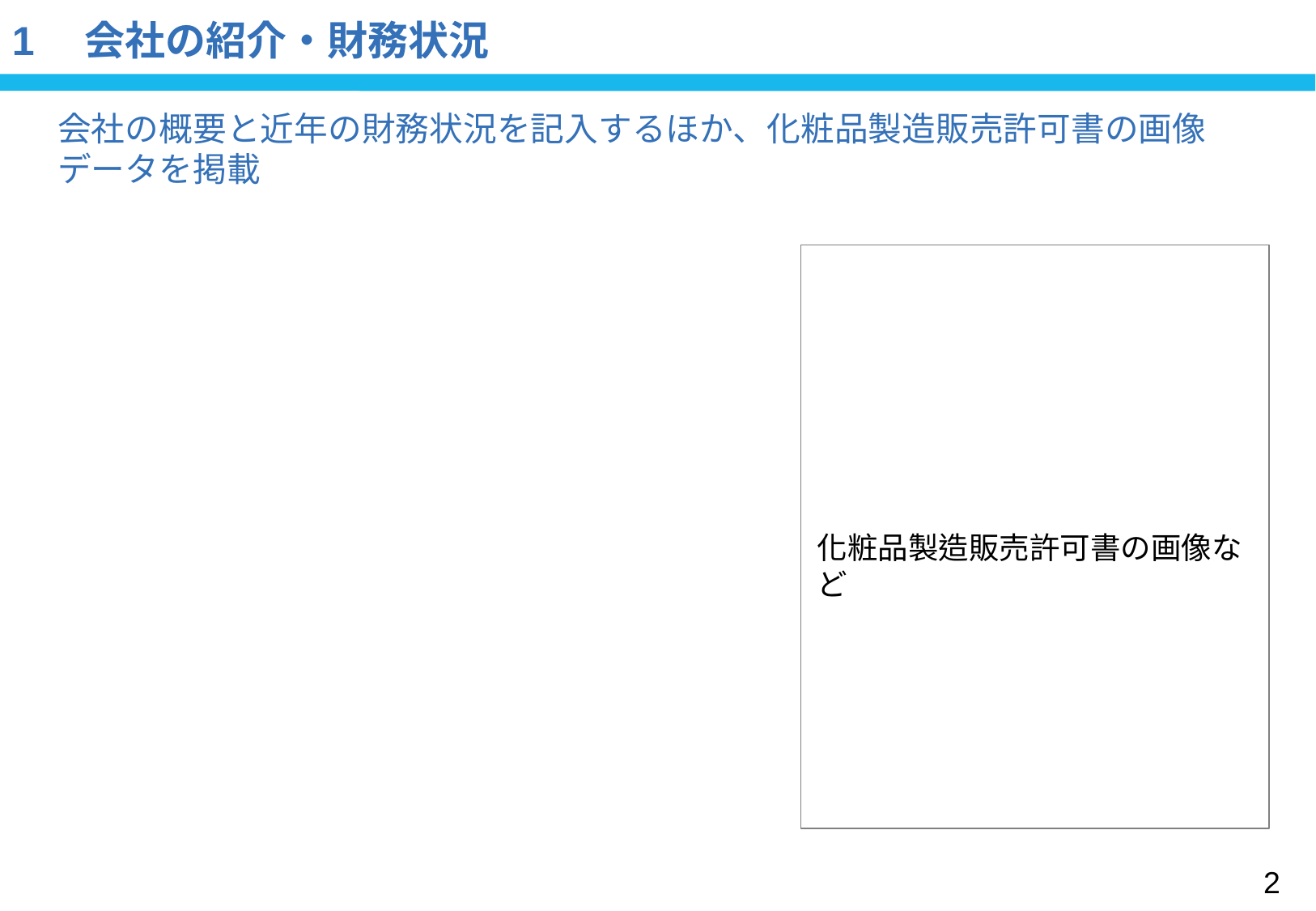

1　会社の紹介・財務状況
会社の概要と近年の財務状況を記入するほか、化粧品製造販売許可書の画像データを掲載

化粧品製造販売許可書の画像など